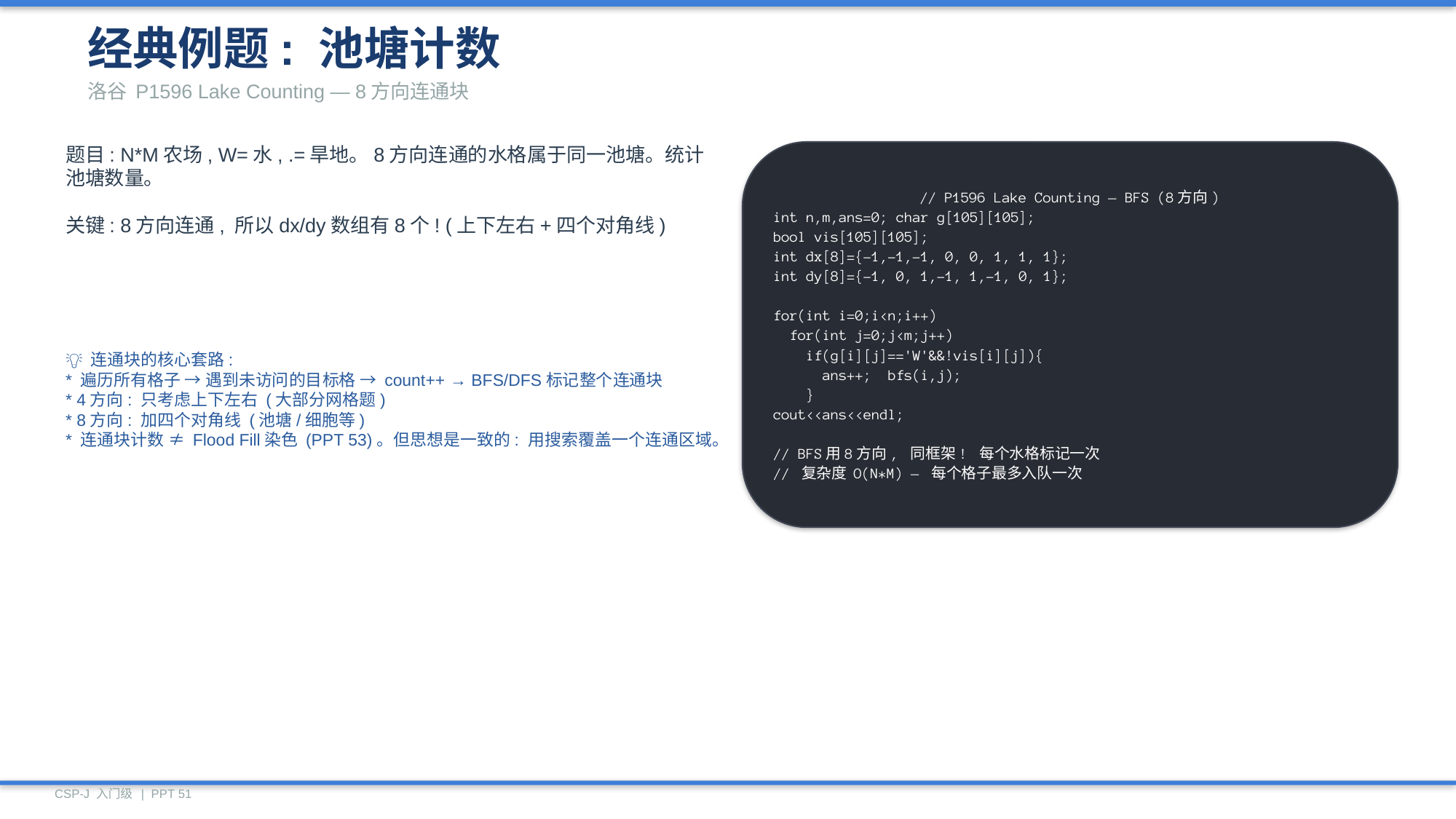

经典例题: 池塘计数
洛谷 P1596 Lake Counting — 8方向连通块
题目: N*M农场, W=水, .=旱地。8方向连通的水格属于同一池塘。统计池塘数量。
关键: 8方向连通, 所以dx/dy数组有8个! (上下左右+四个对角线)
// P1596 Lake Counting — BFS (8方向)
int n,m,ans=0; char g[105][105];
bool vis[105][105];
int dx[8]={-1,-1,-1, 0, 0, 1, 1, 1};
int dy[8]={-1, 0, 1,-1, 1,-1, 0, 1};

for(int i=0;i<n;i++)
  for(int j=0;j<m;j++)
    if(g[i][j]=='W'&&!vis[i][j]){
      ans++;  bfs(i,j);
    }
cout<<ans<<endl;

// BFS用8方向, 同框架! 每个水格标记一次
// 复杂度 O(N*M) — 每个格子最多入队一次
💡 连通块的核心套路:
* 遍历所有格子 → 遇到未访问的目标格 → count++ → BFS/DFS标记整个连通块
* 4方向: 只考虑上下左右 (大部分网格题)
* 8方向: 加四个对角线 (池塘/细胞等)
* 连通块计数 ≠ Flood Fill染色 (PPT 53)。但思想是一致的: 用搜索覆盖一个连通区域。

CSP-J 入门级  |  PPT 51